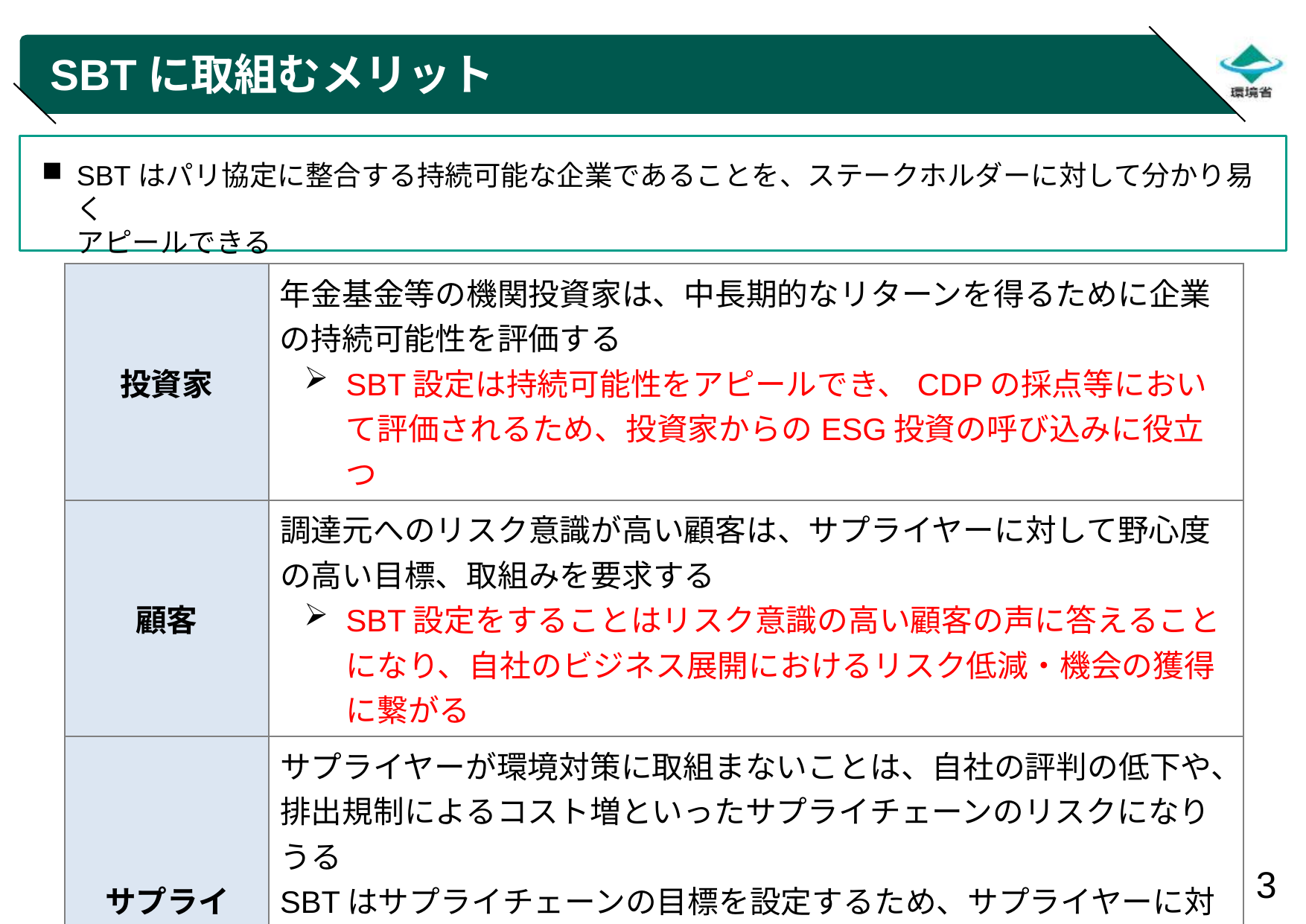

# SBTに取組むメリット
SBTはパリ協定に整合する持続可能な企業であることを、ステークホルダーに対して分かり易く
アピールできる
| 投資家 | 年金基金等の機関投資家は、中長期的なリターンを得るために企業の持続可能性を評価する SBT設定は持続可能性をアピールでき、CDPの採点等において評価されるため、投資家からのESG投資の呼び込みに役立つ |
| --- | --- |
| 顧客 | 調達元へのリスク意識が高い顧客は、サプライヤーに対して野心度の高い目標、取組みを要求する SBT設定をすることはリスク意識の高い顧客の声に答えることになり、自社のビジネス展開におけるリスク低減・機会の獲得に繋がる |
| サプライヤー | サプライヤーが環境対策に取組まないことは、自社の評判の低下や、排出規制によるコスト増といったサプライチェーンのリスクになりうる SBTはサプライチェーンの目標を設定するため、サプライヤーに対して削減取組を求めることにつながる SBTで設定した削減目標を、サプライヤーに対して示すことで、サプライチェーンの調達リスク低減やイノベーションの促進へつなげることができる |
| 社員 | 社員に野心的な削減目標や積極的な削減取組みを訴求する 画期的なイノベーションを起こそうとする気運が高まる |